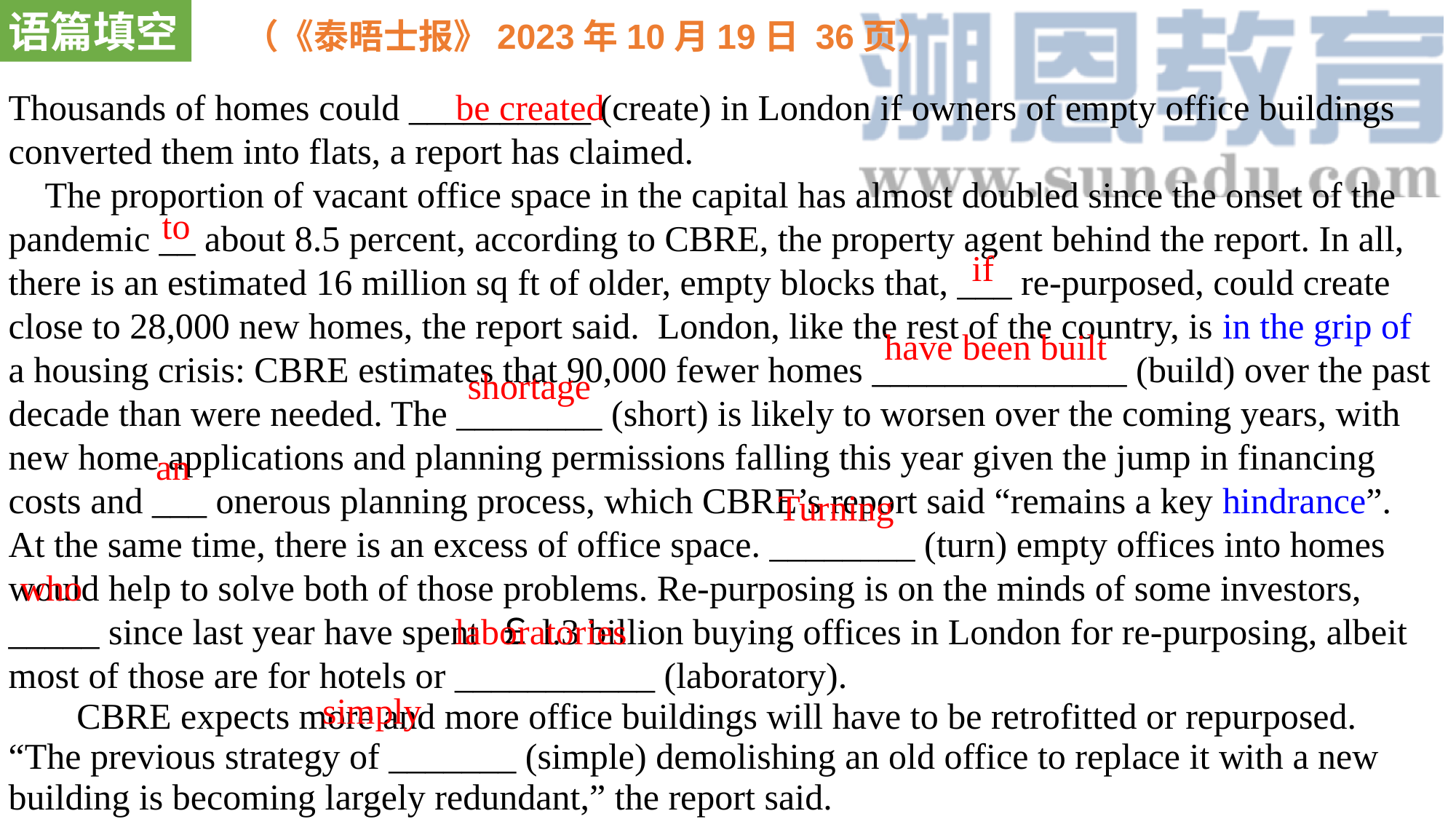

语篇填空
（《泰晤士报》2023年10月19日 36页）
Thousands of homes could __________ (create) in London if owners of empty office buildings converted them into flats, a report has claimed.    The proportion of vacant office space in the capital has almost doubled since the onset of the pandemic __ about 8.5 percent, according to CBRE, the property agent behind the report. In all, there is an estimated 16 million sq ft of older, empty blocks that, ___ re-purposed, could create close to 28,000 new homes, the report said.  London, like the rest of the country, is in the grip of a housing crisis: CBRE estimates that 90,000 fewer homes ______________ (build) over the past decade than were needed. The ________ (short) is likely to worsen over the coming years, with new home applications and planning permissions falling this year given the jump in financing costs and ___ onerous planning process, which CBRE’s report said “remains a key hindrance”. At the same time, there is an excess of office space. ________ (turn) empty offices into homes would help to solve both of those problems. Re-purposing is on the minds of some investors, _____ since last year have spent ￡l.3 billion buying offices in London for re-purposing, albeit most of those are for hotels or ___________ (laboratory).    CBRE expects more and more office buildings will have to be retrofitted or repurposed. “The previous strategy of _______ (simple) demolishing an old office to replace it with a new building is becoming largely redundant,” the report said.
be created
to
if
have been built
shortage
an
Turning
who
laboratories
simply